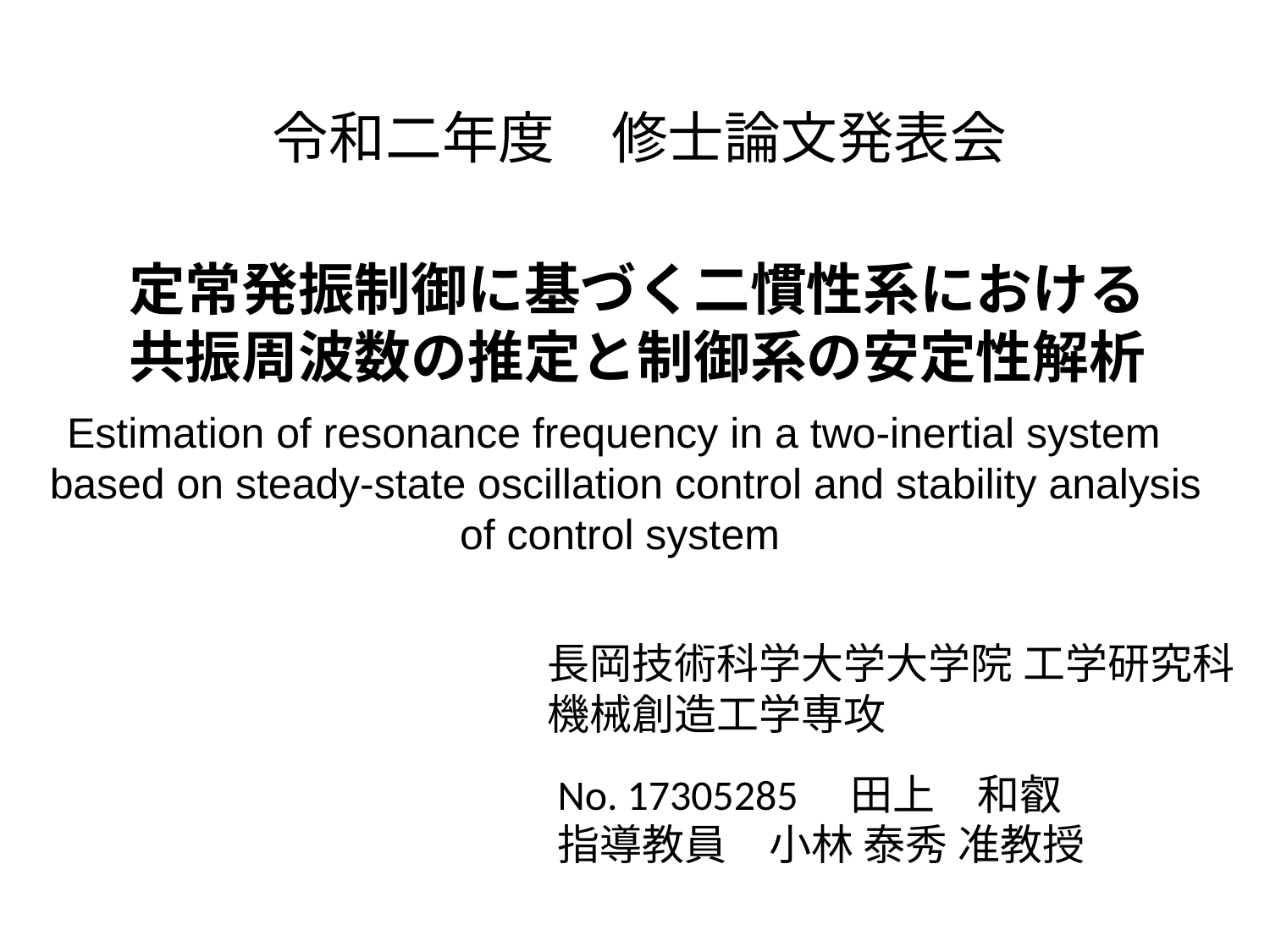

令和二年度　修士論文発表会
定常発振制御に基づく二慣性系における
共振周波数の推定と制御系の安定性解析
Estimation of resonance frequency in a two-inertial system
 based on steady-state oscillation control and stability analysis of control system
長岡技術科学大学大学院 工学研究科
機械創造工学専攻
No. 17305285　田上　和叡
指導教員　小林 泰秀 准教授